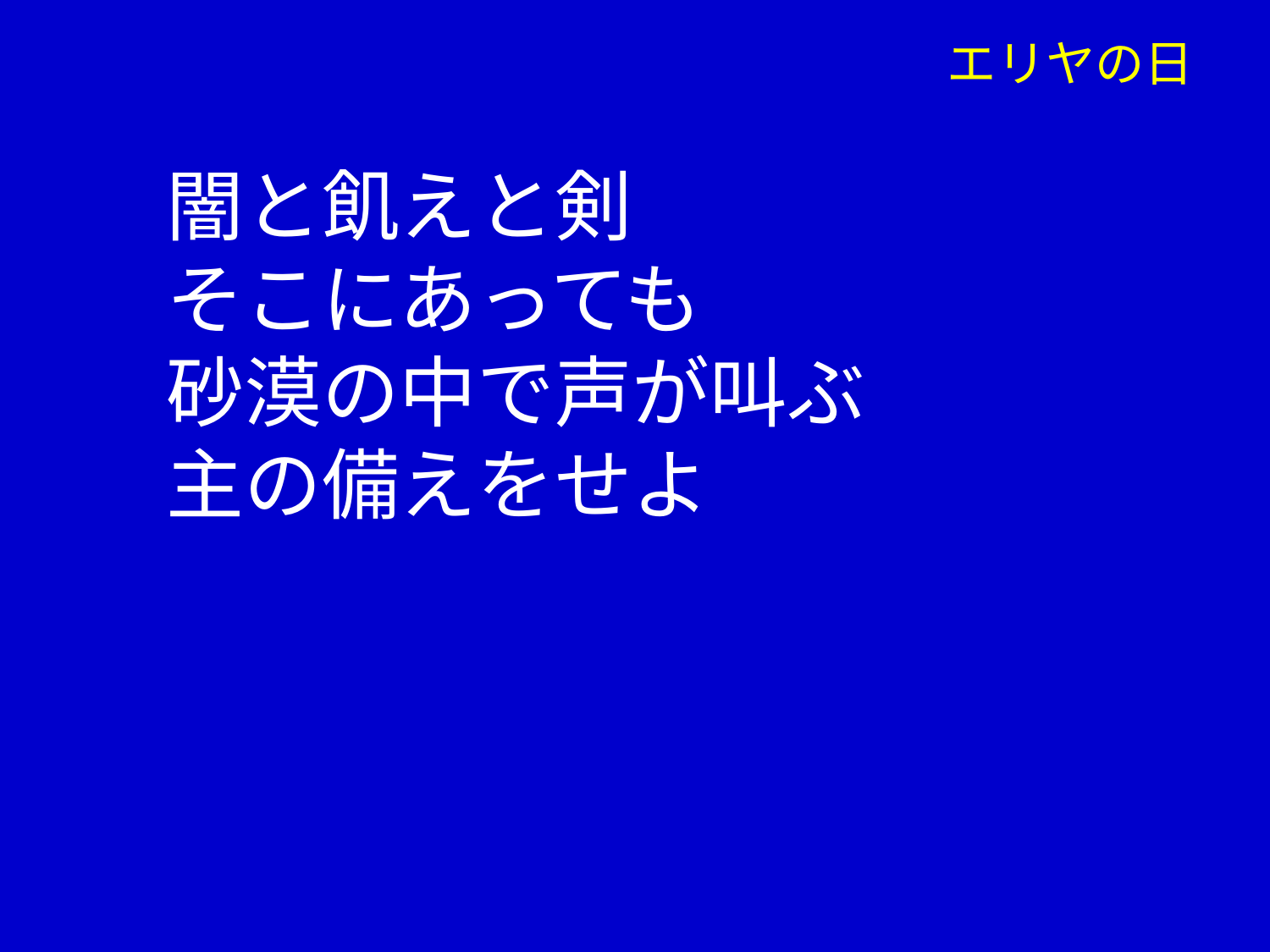

エリヤの日
#

闇と飢えと剣
そこにあっても
砂漠の中で声が叫ぶ
主の備えをせよ